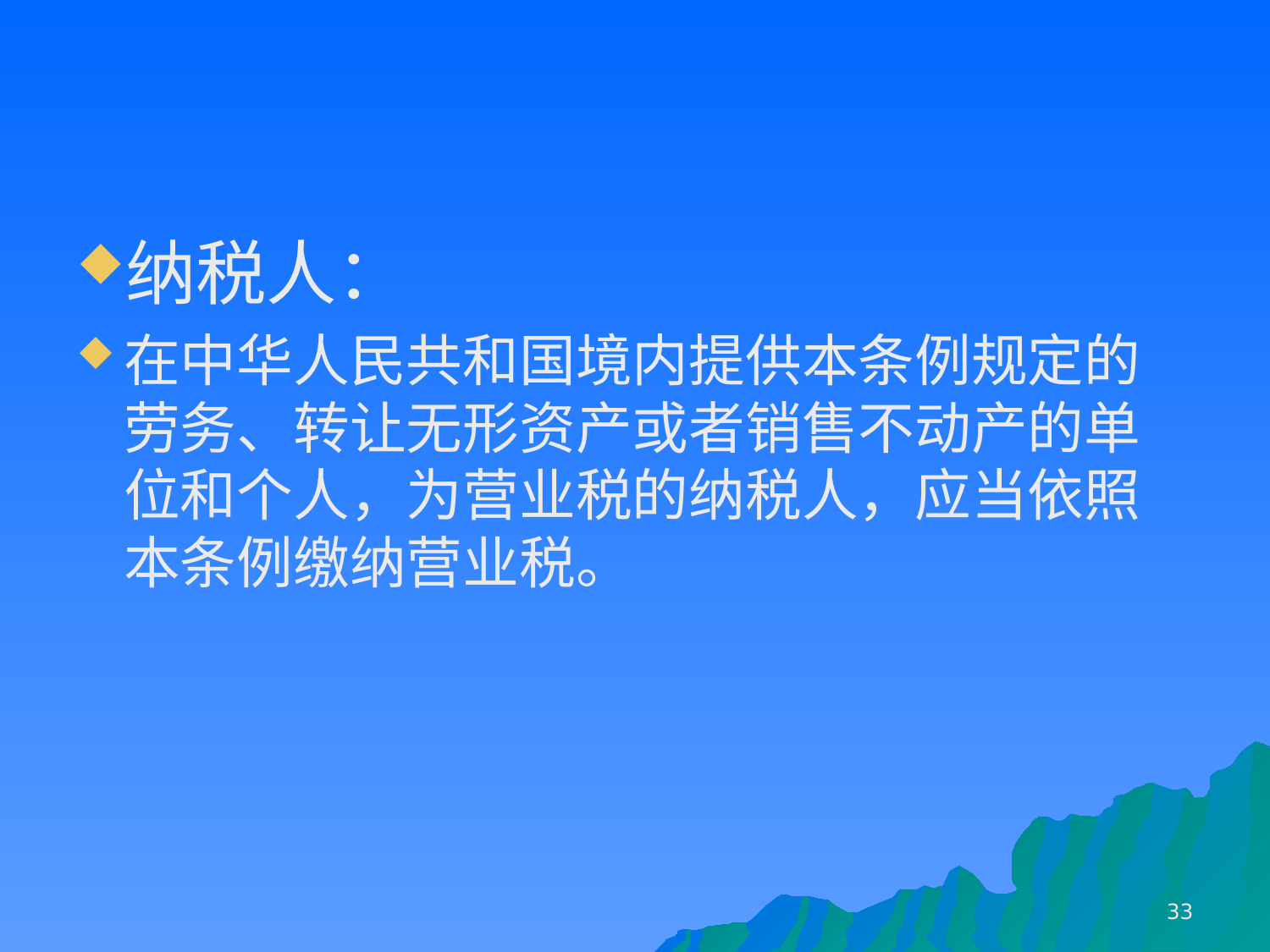

#
纳税人：
在中华人民共和国境内提供本条例规定的劳务、转让无形资产或者销售不动产的单位和个人，为营业税的纳税人，应当依照本条例缴纳营业税。
33